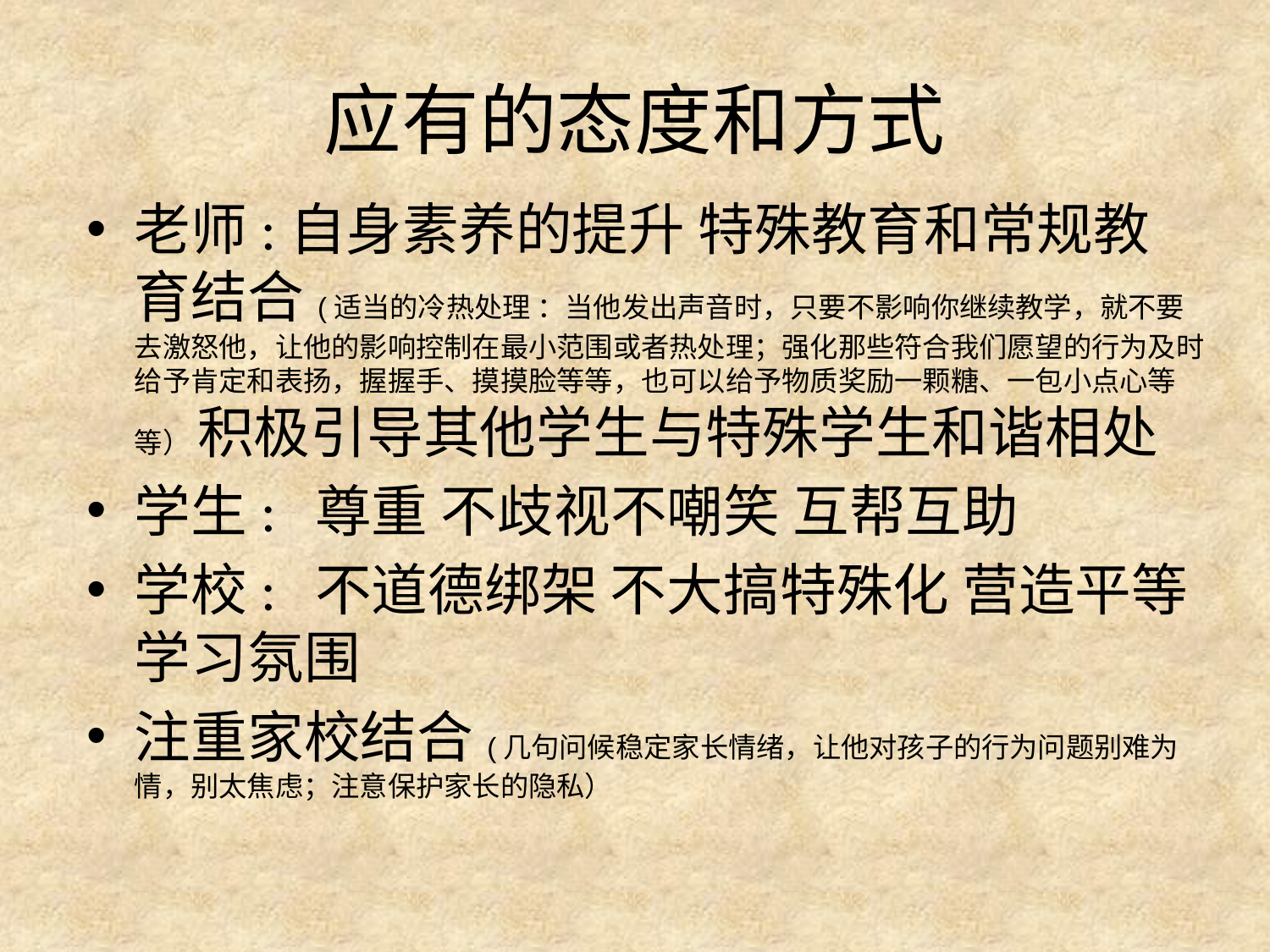

应有的态度和方式
老师:自身素养的提升 特殊教育和常规教育结合(适当的冷热处理 ：当他发出声音时，只要不影响你继续教学，就不要去激怒他，让他的影响控制在最小范围或者热处理；强化那些符合我们愿望的行为及时给予肯定和表扬，握握手、摸摸脸等等，也可以给予物质奖励一颗糖、一包小点心等等） 积极引导其他学生与特殊学生和谐相处
学生:  尊重 不歧视不嘲笑 互帮互助
学校:  不道德绑架 不大搞特殊化 营造平等学习氛围
注重家校结合(几句问候稳定家长情绪，让他对孩子的行为问题别难为情，别太焦虑；注意保护家长的隐私）